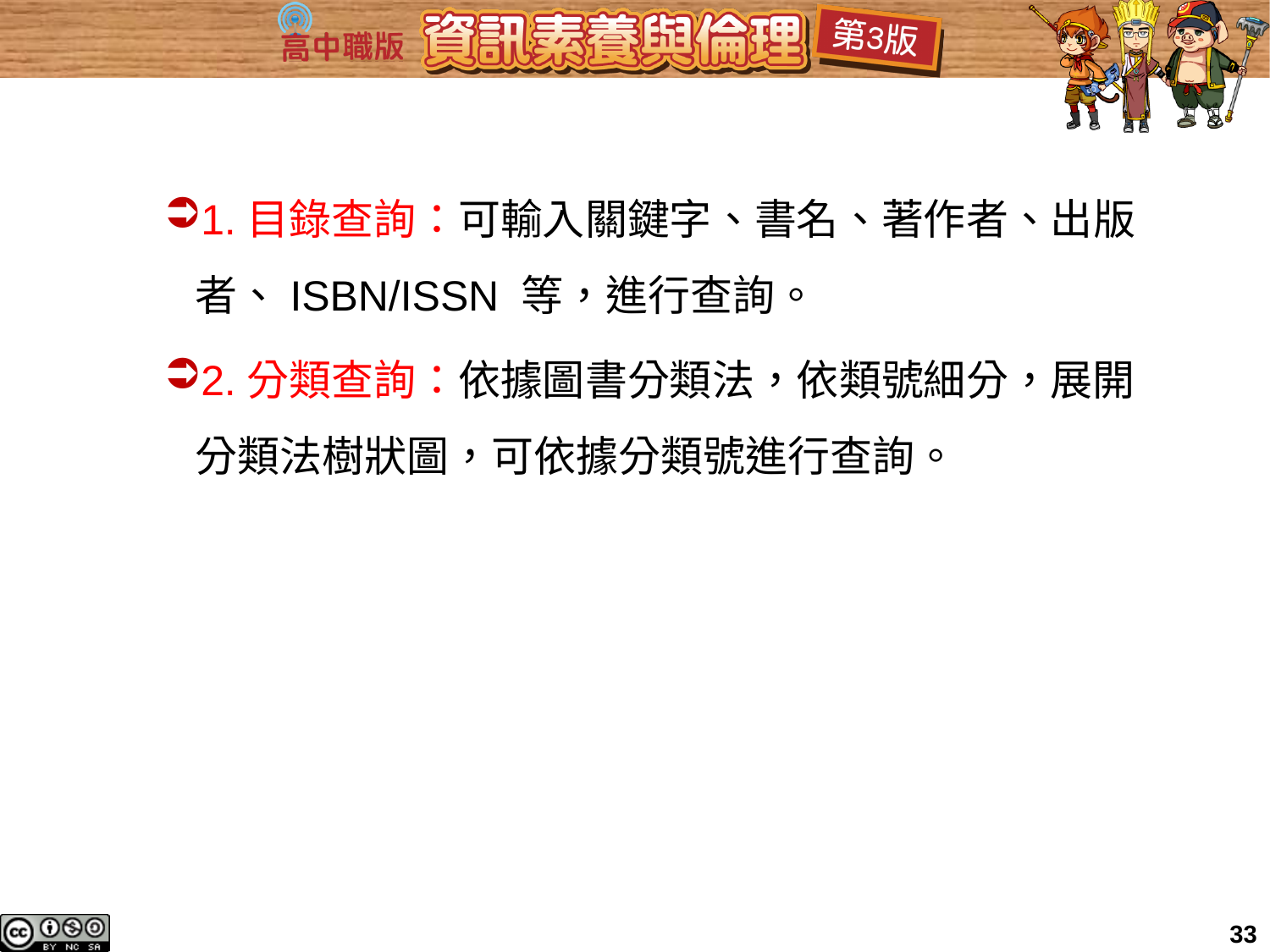

1.目錄查詢：可輸入關鍵字、書名、著作者、出版者、ISBN/ISSN 等，進行查詢。
2.分類查詢：依據圖書分類法，依類號細分，展開分類法樹狀圖，可依據分類號進行查詢。

33